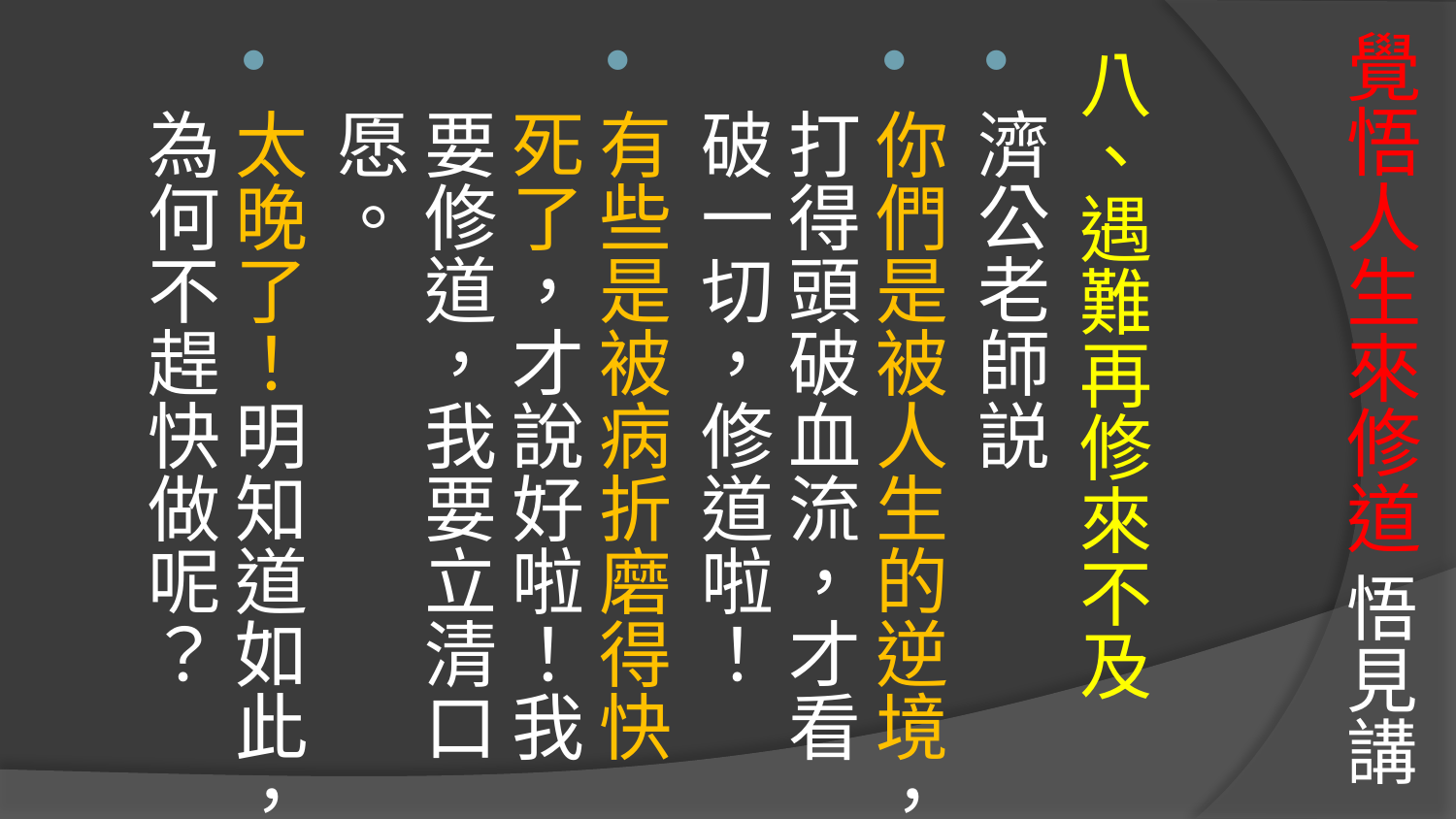

# 覺悟人生來修道 悟見講
八、遇難再修來不及
濟公老師説
你們是被人生的逆境，打得頭破血流，才看破一切，修道啦！
有些是被病折磨得快死了，才說好啦！我要修道，我要立清口愿。
太晚了！明知道如此，為何不趕快做呢？